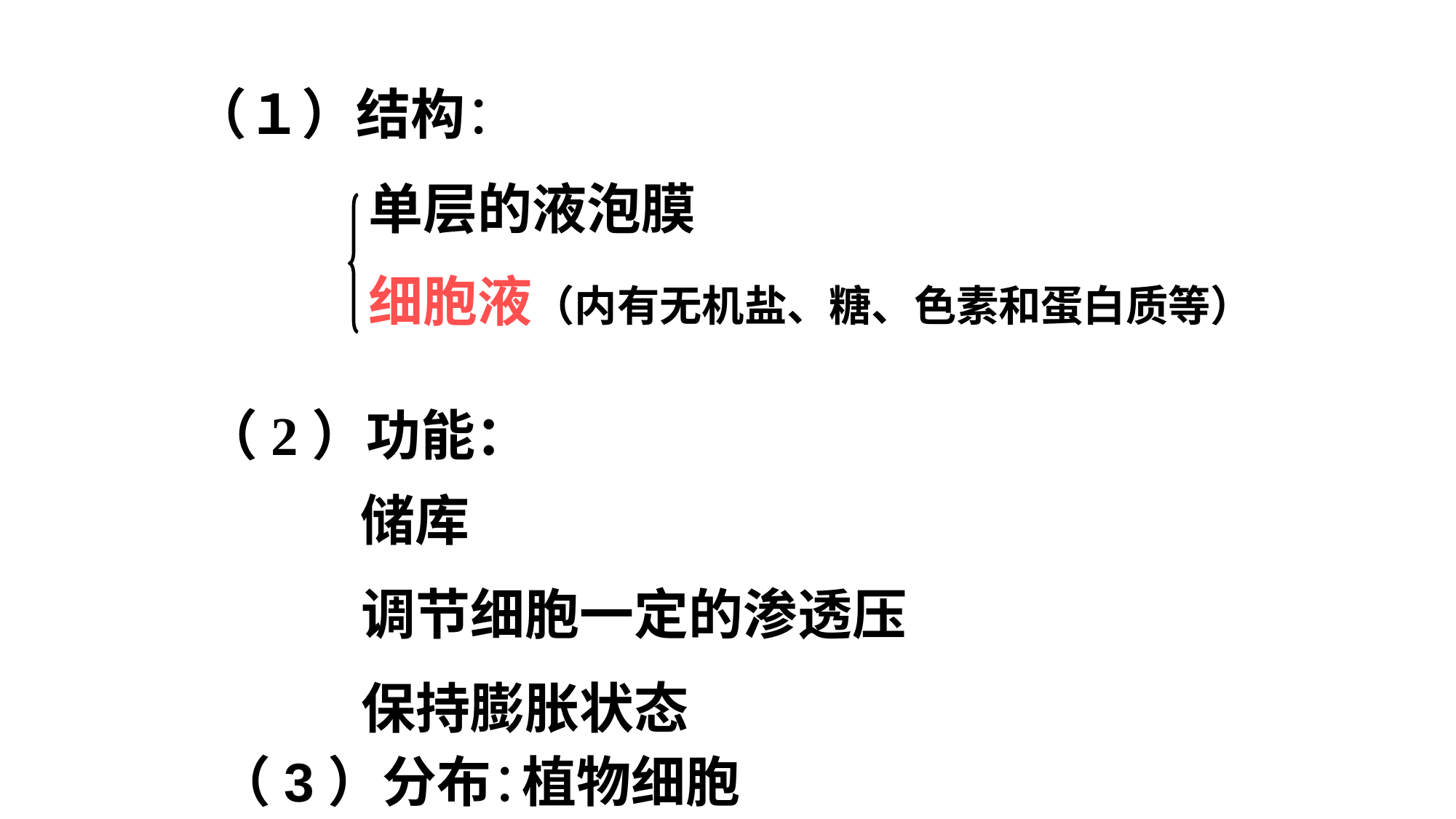

（１）结构：

单层的液泡膜
细胞液（内有无机盐、糖、色素和蛋白质等）

（2）功能：
储库
调节细胞一定的渗透压
保持膨胀状态
植物细胞
（3）分布：